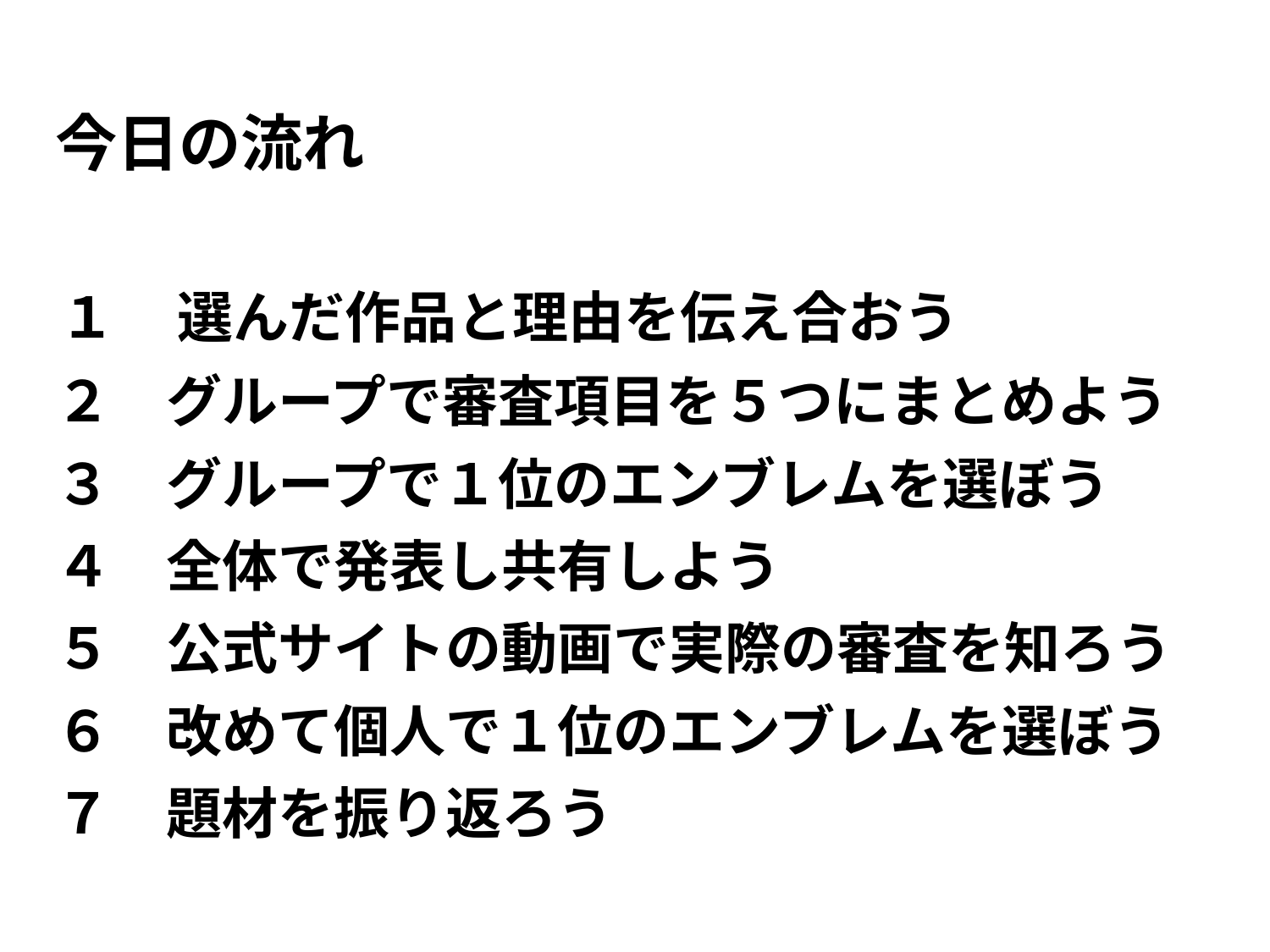

今日の流れ

　１　選んだ作品と理由を伝え合おう
２　グループで審査項目を５つにまとめよう
３　グループで１位のエンブレムを選ぼう
４　全体で発表し共有しよう
５　公式サイトの動画で実際の審査を知ろう
６　改めて個人で１位のエンブレムを選ぼう
７　題材を振り返ろう